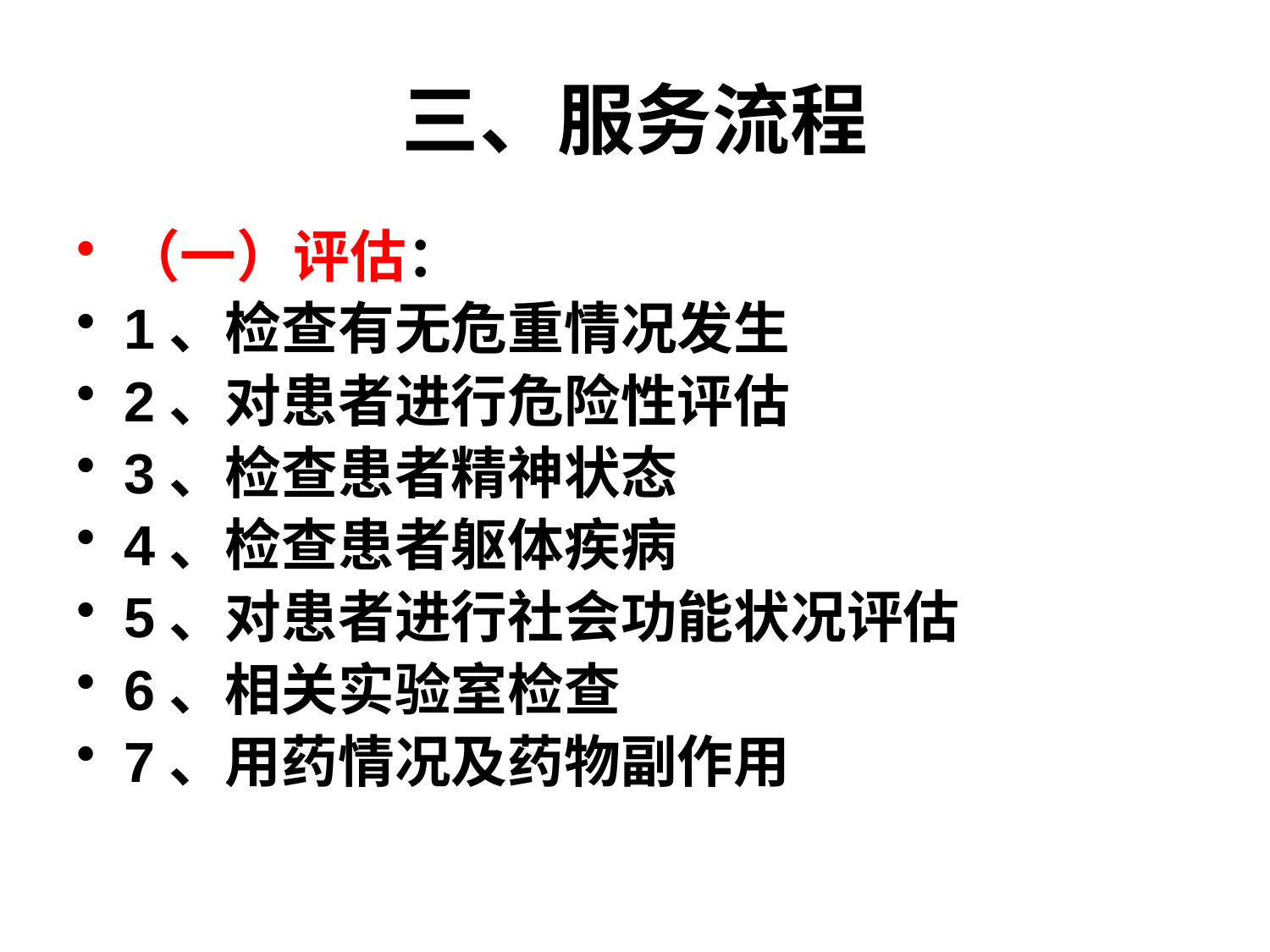

# 三、服务流程
（一）评估：
1、检查有无危重情况发生
2、对患者进行危险性评估
3、检查患者精神状态
4、检查患者躯体疾病
5、对患者进行社会功能状况评估
6、相关实验室检查
7、用药情况及药物副作用